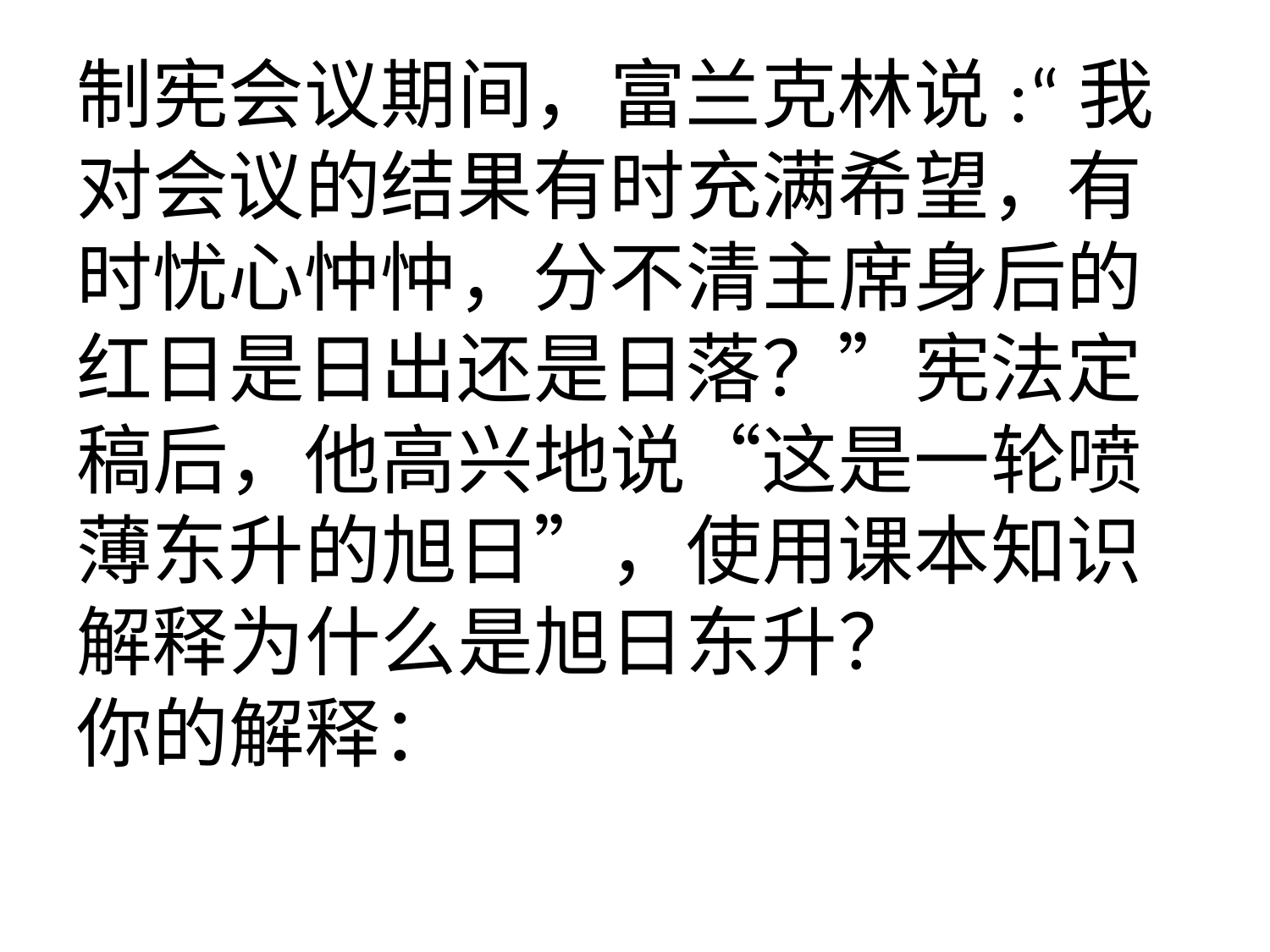

# 制宪会议期间，富兰克林说:“我对会议的结果有时充满希望，有时忧心忡忡，分不清主席身后的红日是日出还是日落？”宪法定稿后，他高兴地说“这是一轮喷薄东升的旭日”，使用课本知识解释为什么是旭日东升？ 你的解释：